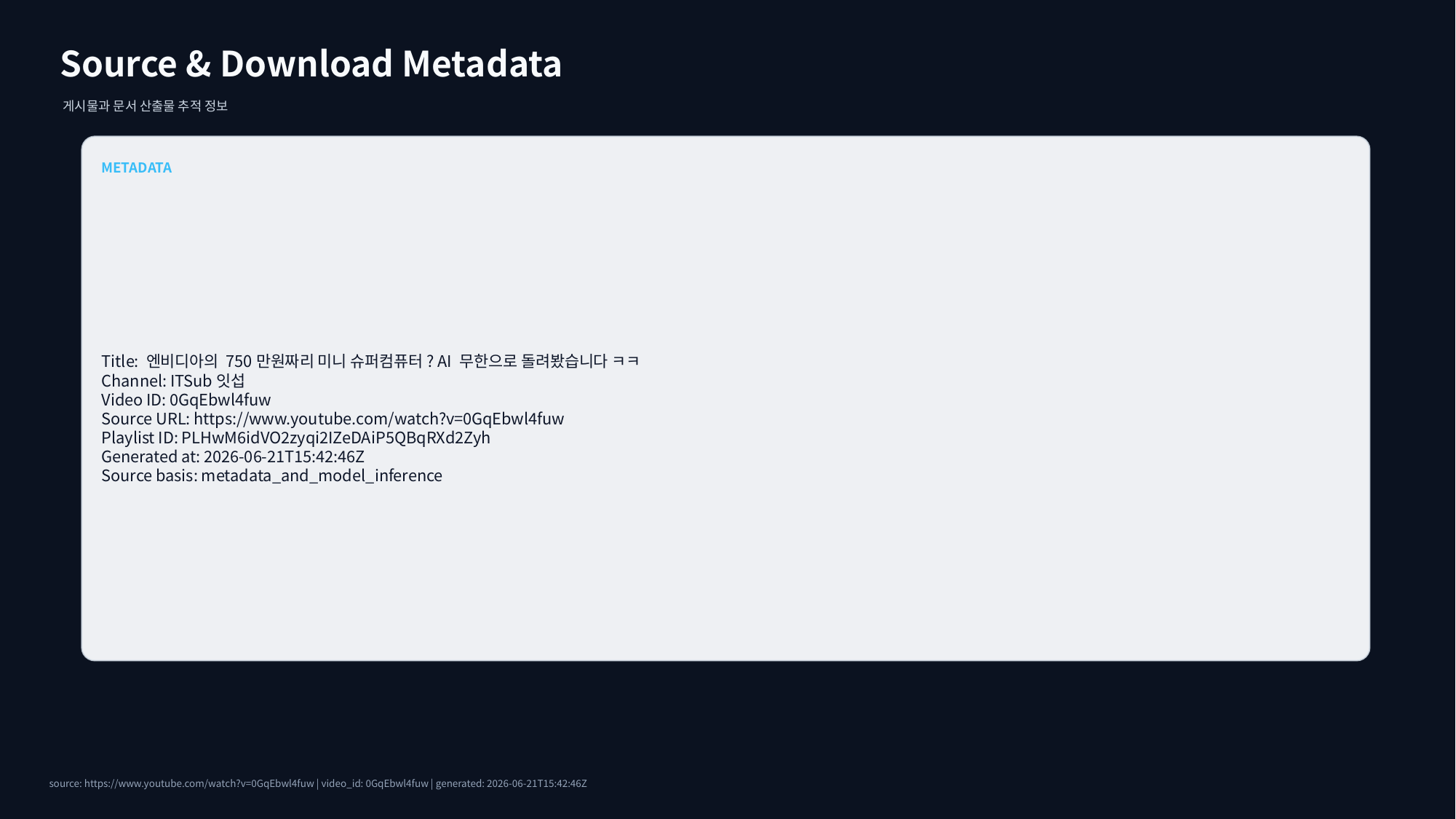

Source & Download Metadata
게시물과 문서 산출물 추적 정보

METADATA
Title: 엔비디아의 750만원짜리 미니 슈퍼컴퓨터? AI 무한으로 돌려봤습니다 ㅋㅋ
Channel: ITSub잇섭
Video ID: 0GqEbwl4fuw
Source URL: https://www.youtube.com/watch?v=0GqEbwl4fuw
Playlist ID: PLHwM6idVO2zyqi2IZeDAiP5QBqRXd2Zyh
Generated at: 2026-06-21T15:42:46Z
Source basis: metadata_and_model_inference
source: https://www.youtube.com/watch?v=0GqEbwl4fuw | video_id: 0GqEbwl4fuw | generated: 2026-06-21T15:42:46Z